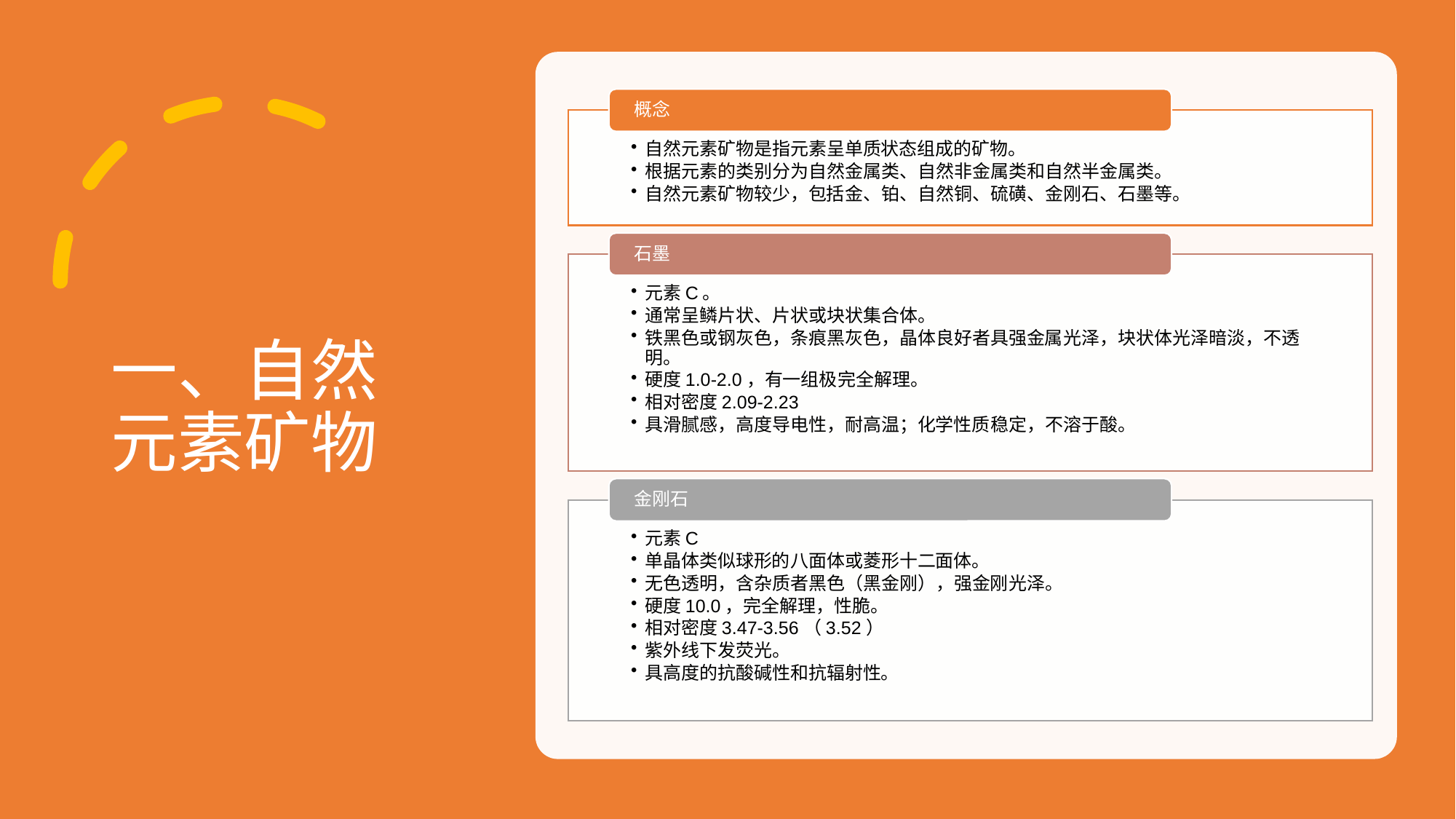

自然元素矿物是指元素呈单质状态组成的矿物。
根据元素的类别分为自然金属类、自然非金属类和自然半金属类。
自然元素矿物较少，包括金、铂、自然铜、硫磺、金刚石、石墨等。
概念
元素C。
通常呈鳞片状、片状或块状集合体。
铁黑色或钢灰色，条痕黑灰色，晶体良好者具强金属光泽，块状体光泽暗淡，不透明。
硬度1.0-2.0，有一组极完全解理。
相对密度2.09-2.23
具滑腻感，高度导电性，耐高温；化学性质稳定，不溶于酸。
石墨
元素C
单晶体类似球形的八面体或菱形十二面体。
无色透明，含杂质者黑色（黑金刚），强金刚光泽。
硬度10.0，完全解理，性脆。
相对密度3.47-3.56（3.52）
紫外线下发荧光。
具高度的抗酸碱性和抗辐射性。
金刚石
# 一、自然元素矿物